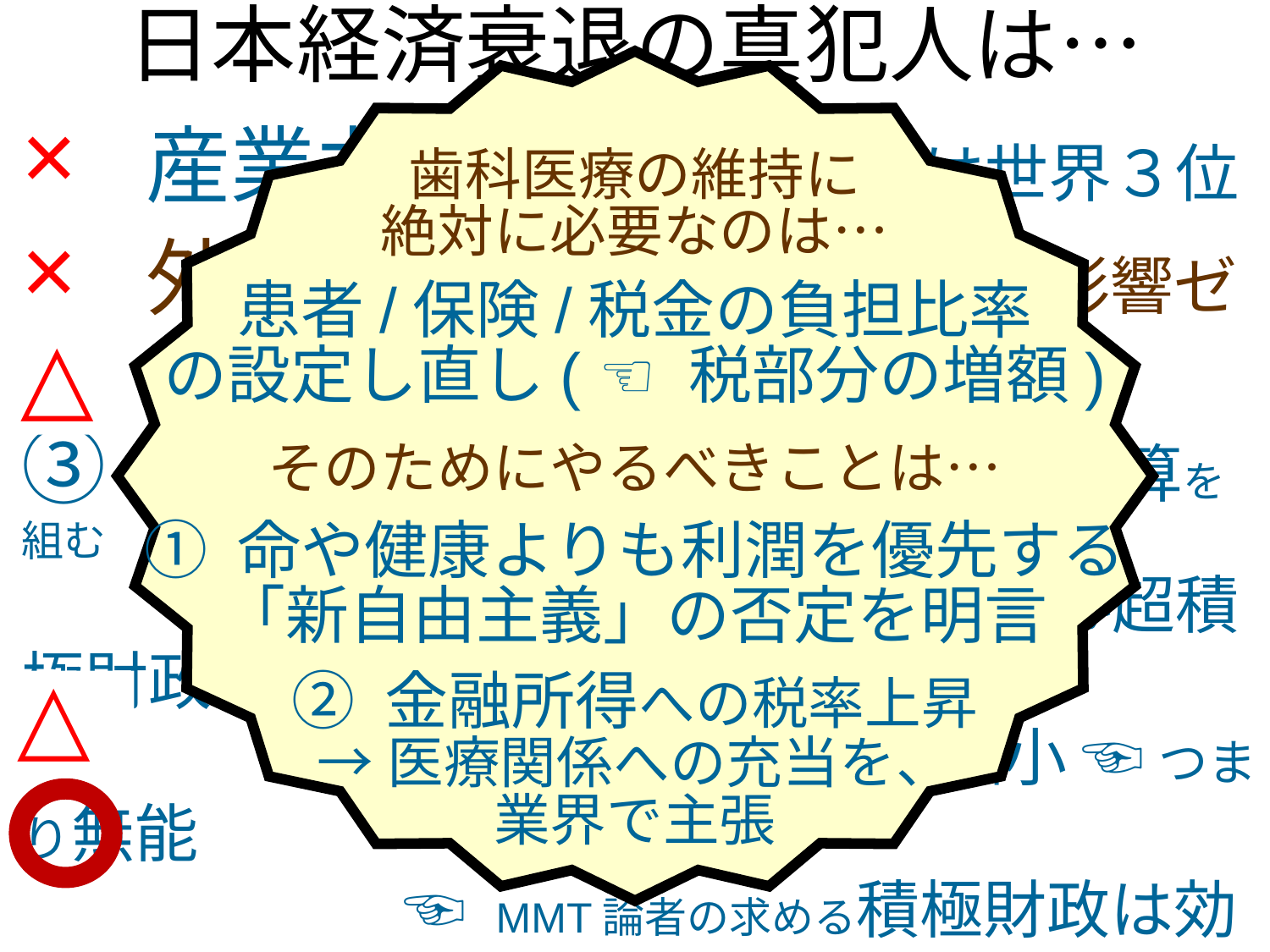

日本経済衰退の真犯人は…

歯科医療の維持に
絶対に必要なのは…

患者/保険/税金の負担比率
の設定し直し( ☜ 税部分の増額)

そのためにやるべきことは…
① 命や健康よりも利潤を優先する
「新自由主義」の否定を明言
② 金融所得への税率上昇
→医療関係への充当を、
業界で主張

① 産業力衰退： 経常黒字は世界３位
② 外国人優遇： 金額些少で、影響ゼロ
③ 財務省：税収は史上最高だが大赤字予算を組む
　　　　　　→ やっているのは緊縮財政どころか超積極財政
　　　　　　→ なのにドル建てGDP縮小 ☜ つまり無能
　　　　　　☜ MMT論者の求める積極財政は効果なし
④ 消費税： 減税/廃止→貯金増となるだけ
⑤ 財界： 円安→保有ドル増価でウハウハ
　　☜ なのに賃上げや納入価格上げをせず内需を破壊
×
×
△
△